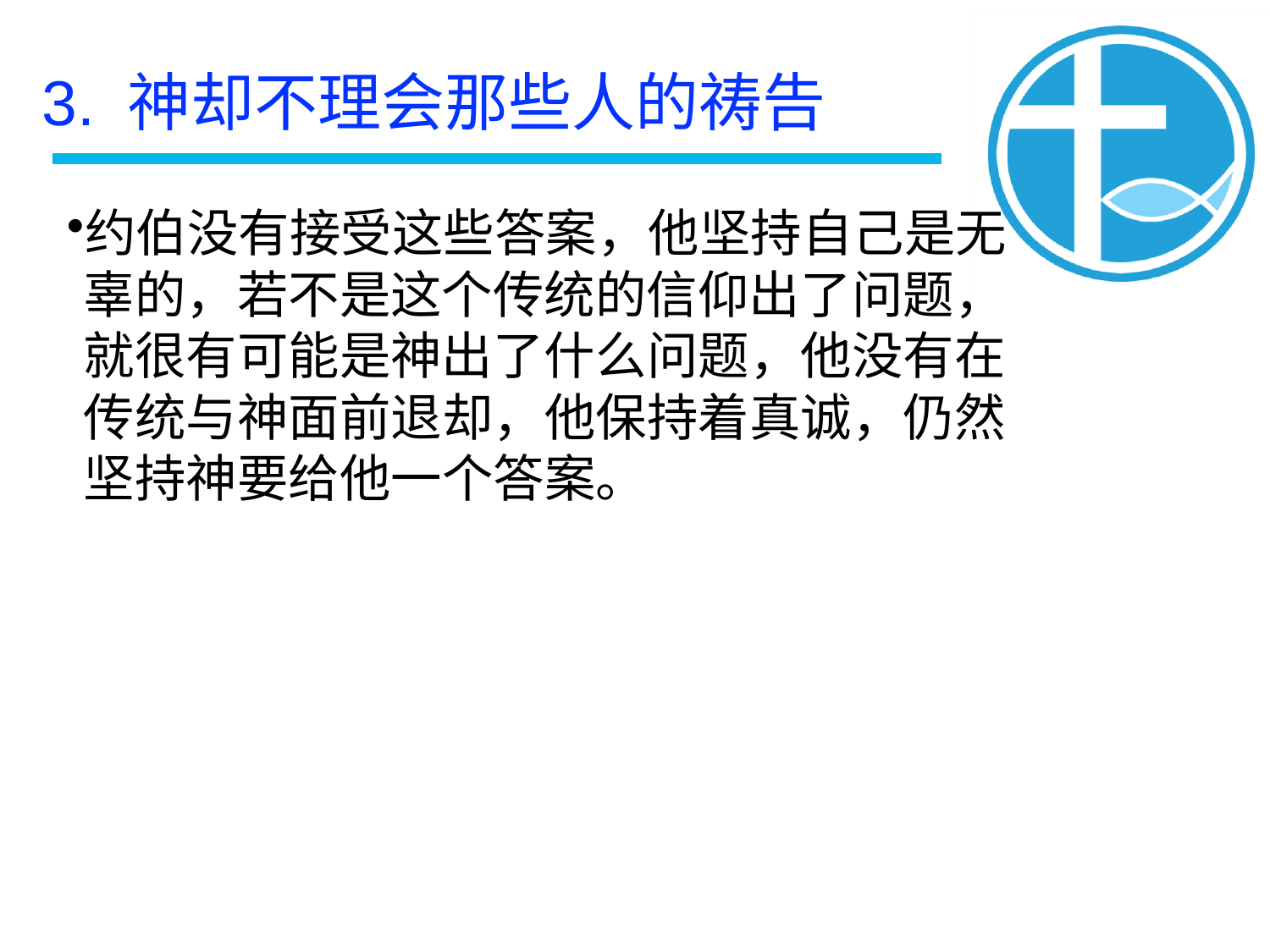

3. 神却不理会那些人的祷告
约伯没有接受这些答案，他坚持自己是无辜的，若不是这个传统的信仰出了问题，就很有可能是神出了什么问题，他没有在传统与神面前退却，他保持着真诚，仍然坚持神要给他一个答案。